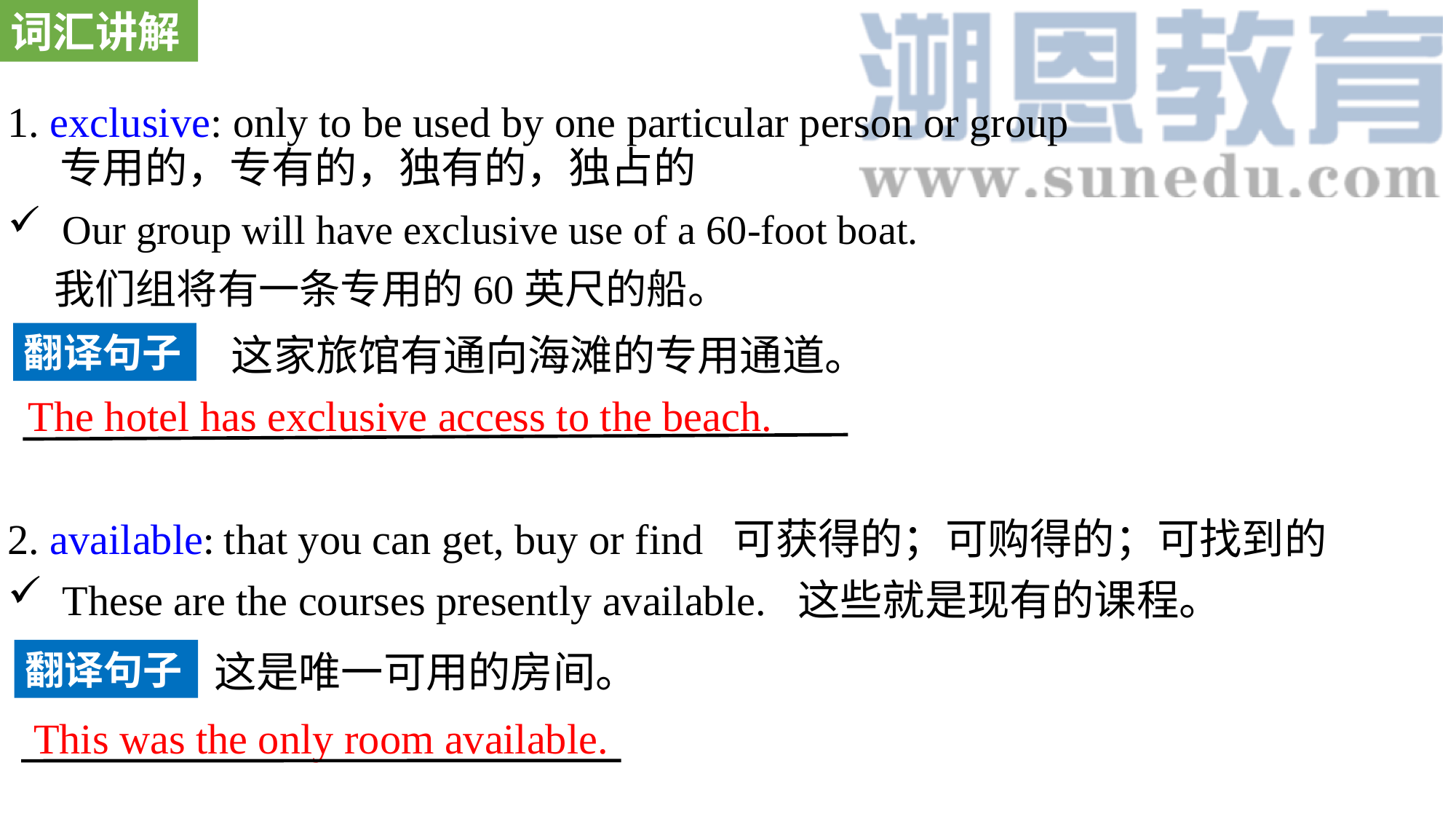

词汇讲解
1. exclusive: only to be used by one particular person or group                                 专用的，专有的，独有的，独占的
Our group will have exclusive use of a 60-foot boat.
    我们组将有一条专用的60英尺的船。

2. available: that you can get, buy or find  可获得的；可购得的；可找到的
These are the courses presently available.  这些就是现有的课程。
翻译句子
这家旅馆有通向海滩的专用通道。
The hotel has exclusive access to the beach.
翻译句子
这是唯一可用的房间。
This was the only room available.